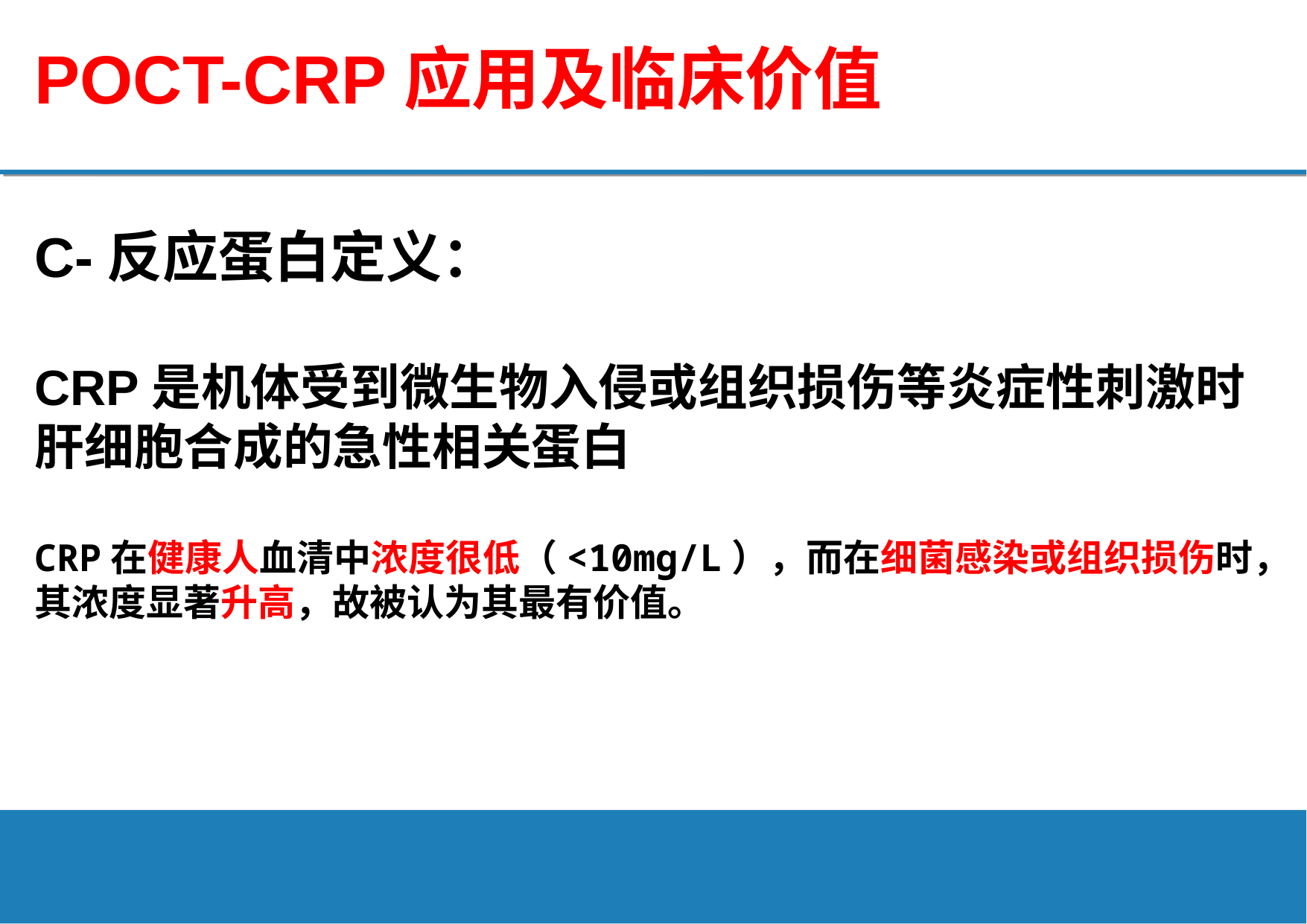

POCT-CRP应用及临床价值
C-反应蛋白定义：

CRP是机体受到微生物入侵或组织损伤等炎症性刺激时肝细胞合成的急性相关蛋白

CRP在健康人血清中浓度很低（<10mg/L），而在细菌感染或组织损伤时，其浓度显著升高，故被认为其最有价值。